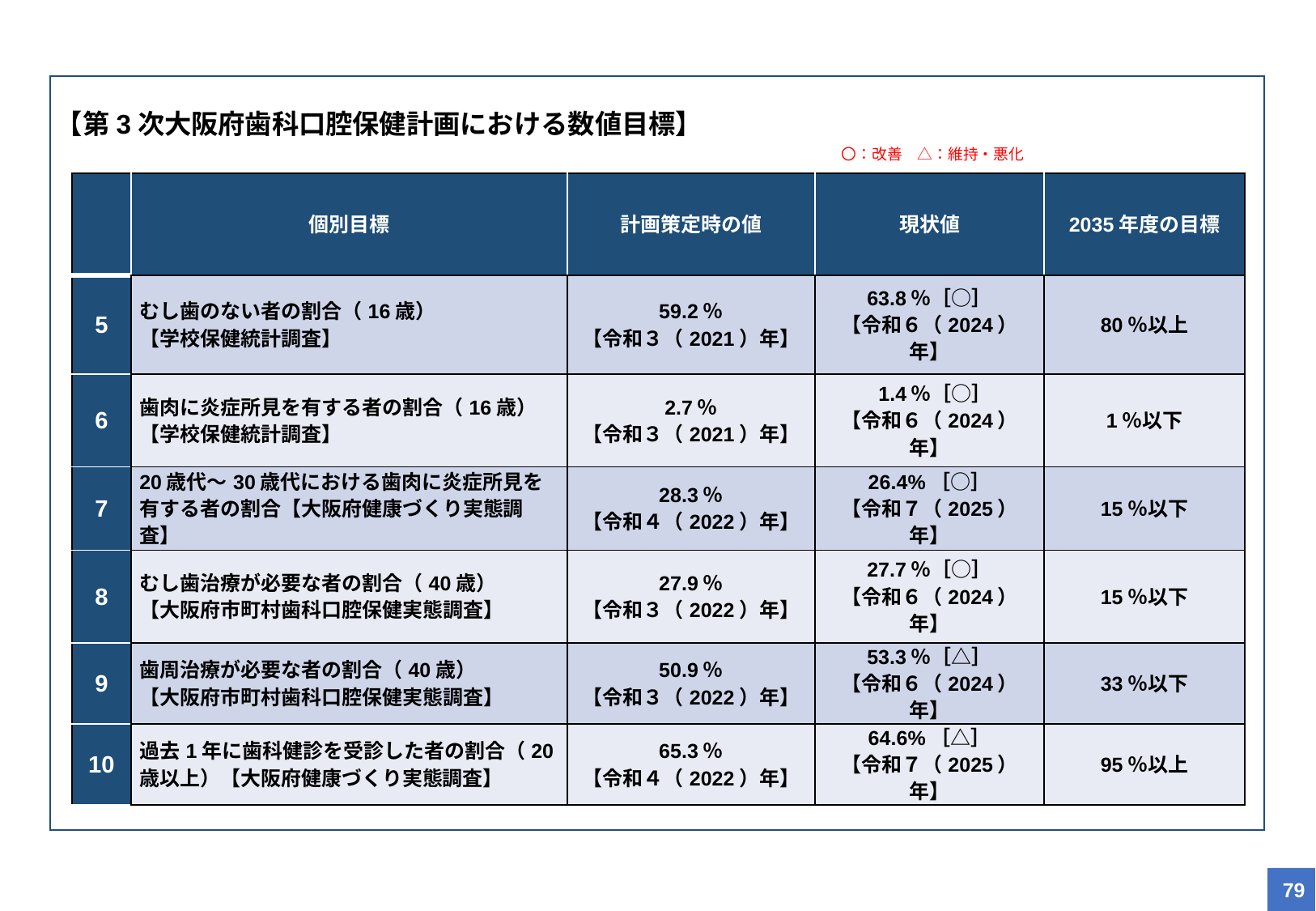

【第3次大阪府歯科口腔保健計画における数値目標】
〇：改善　△：維持・悪化
|  | 個別目標 | 計画策定時の値 | 現状値 | 2035年度の目標 |
| --- | --- | --- | --- | --- |
| 5 | むし歯のない者の割合（16歳） 【学校保健統計調査】 | 59.2％ 【令和３（2021）年】 | 63.8％［○］ 【令和６（2024）年】 | 80％以上 |
| 6 | 歯肉に炎症所見を有する者の割合（16歳） 【学校保健統計調査】 | 2.7％ 【令和３（2021）年】 | 1.4％［○］ 【令和６（2024）年】 | 1％以下 |
| 7 | 20歳代〜30歳代における歯肉に炎症所見を有する者の割合【大阪府健康づくり実態調査】 | 28.3％ 【令和４（2022）年】 | 26.4%［○］ 【令和７（2025）年】 | 15％以下 |
| 8 | むし歯治療が必要な者の割合（40歳） 【大阪府市町村歯科口腔保健実態調査】 | 27.9％ 【令和３（2022）年】 | 27.7％［○］ 【令和６（2024）年】 | 15％以下 |
| 9 | 歯周治療が必要な者の割合（40歳） 【大阪府市町村歯科口腔保健実態調査】 | 50.9％ 【令和３（2022）年】 | 53.3％［△］ 【令和６（2024）年】 | 33％以下 |
| 10 | 過去1年に歯科健診を受診した者の割合（20歳以上）【大阪府健康づくり実態調査】 | 65.3％ 【令和４（2022）年】 | 64.6%［△］ 【令和７（2025）年】 | 95％以上 |
79